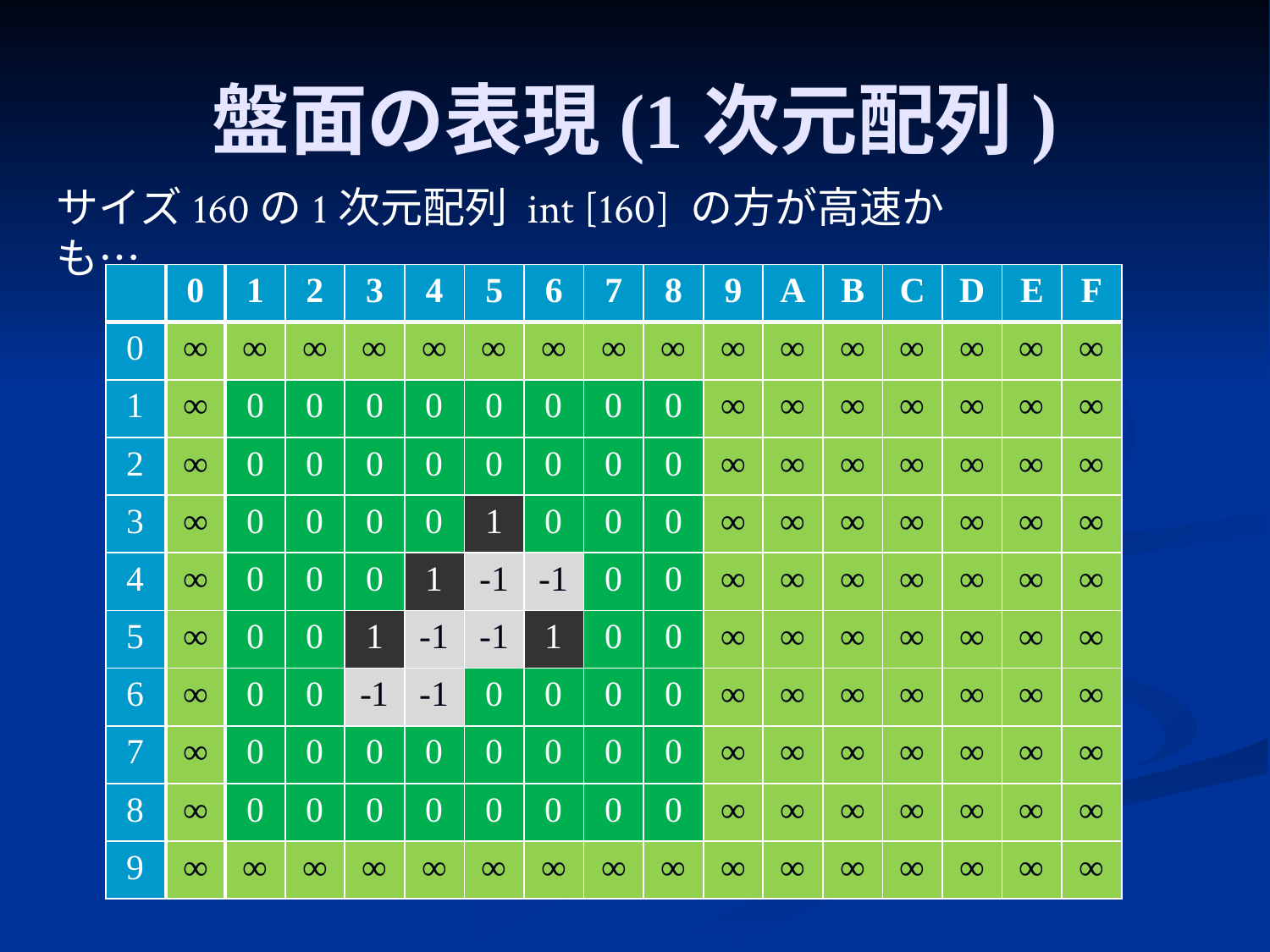

# 盤面の表現(1次元配列)
サイズ160の1次元配列 int [160] の方が高速かも…
|  | 0 | 1 | 2 | 3 | 4 | 5 | 6 | 7 | 8 | 9 | A | B | C | D | E | F |
| --- | --- | --- | --- | --- | --- | --- | --- | --- | --- | --- | --- | --- | --- | --- | --- | --- |
| 0 | ∞ | ∞ | ∞ | ∞ | ∞ | ∞ | ∞ | ∞ | ∞ | ∞ | ∞ | ∞ | ∞ | ∞ | ∞ | ∞ |
| 1 | ∞ | 0 | 0 | 0 | 0 | 0 | 0 | 0 | 0 | ∞ | ∞ | ∞ | ∞ | ∞ | ∞ | ∞ |
| 2 | ∞ | 0 | 0 | 0 | 0 | 0 | 0 | 0 | 0 | ∞ | ∞ | ∞ | ∞ | ∞ | ∞ | ∞ |
| 3 | ∞ | 0 | 0 | 0 | 0 | 1 | 0 | 0 | 0 | ∞ | ∞ | ∞ | ∞ | ∞ | ∞ | ∞ |
| 4 | ∞ | 0 | 0 | 0 | 1 | -1 | -1 | 0 | 0 | ∞ | ∞ | ∞ | ∞ | ∞ | ∞ | ∞ |
| 5 | ∞ | 0 | 0 | 1 | -1 | -1 | 1 | 0 | 0 | ∞ | ∞ | ∞ | ∞ | ∞ | ∞ | ∞ |
| 6 | ∞ | 0 | 0 | -1 | -1 | 0 | 0 | 0 | 0 | ∞ | ∞ | ∞ | ∞ | ∞ | ∞ | ∞ |
| 7 | ∞ | 0 | 0 | 0 | 0 | 0 | 0 | 0 | 0 | ∞ | ∞ | ∞ | ∞ | ∞ | ∞ | ∞ |
| 8 | ∞ | 0 | 0 | 0 | 0 | 0 | 0 | 0 | 0 | ∞ | ∞ | ∞ | ∞ | ∞ | ∞ | ∞ |
| 9 | ∞ | ∞ | ∞ | ∞ | ∞ | ∞ | ∞ | ∞ | ∞ | ∞ | ∞ | ∞ | ∞ | ∞ | ∞ | ∞ |